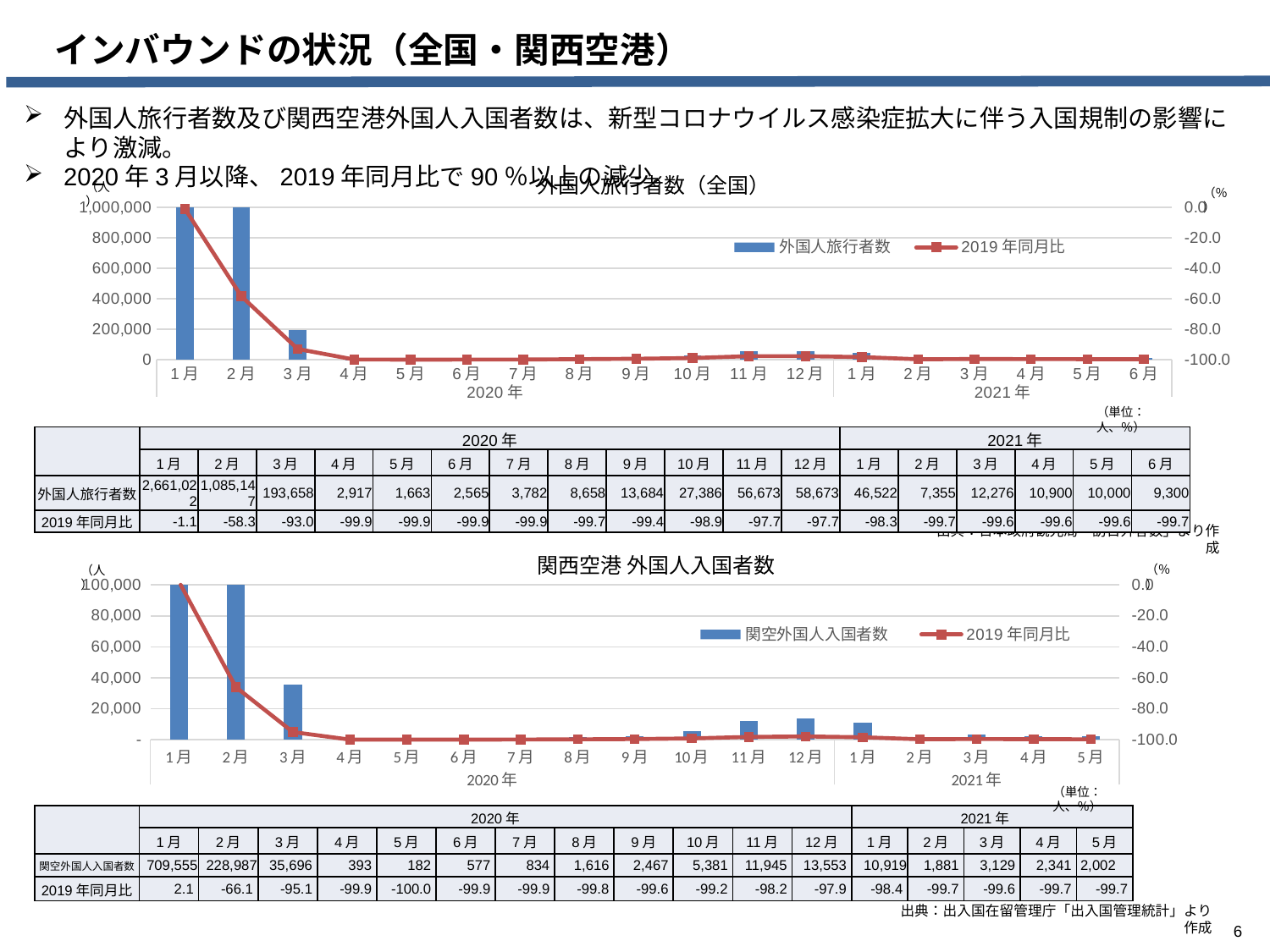

インバウンドの状況（全国・関西空港）
外国人旅行者数及び関西空港外国人入国者数は、新型コロナウイルス感染症拡大に伴う入国規制の影響により激減。
2020年3月以降、2019年同月比で90％以上の減少。
外国人旅行者数（全国）
（人）
（％）

### Chart

| Category | 外国人旅行者数 | 2019年同月比 |
|---|---|---|
| 1月 | 2661022.0 | -1.0529353123574339 |
| 2月 | 1085147.0 | -58.33284056272611 |
| 3月 | 193658.0 | -92.98375152528716 |
| 4月 | 2917.0 | -99.90033092047828 |
| 5月 | 1663.0 | -99.94003081759668 |
| 6月 | 2565.0 | -99.9109387678856 |
| 7月 | 3782.0 | -99.87356198488294 |
| 8月 | 8658.0 | -99.65644683973154 |
| 9月 | 13684.0 | -99.39794525279127 |
| 10月 | 27386.0 | -98.9030541126859 |
| 11月 | 56673.0 | -97.67854816788284 |
| 12月 | 58673.0 | -97.67759254619344 |
| 1月 | 46522.0 | -98.27013254929929 |
| 2月 | 7355.0 | -99.71758484549915 |
| 3月 | 12276.0 | -99.55523930704864 |
| 4月 | 10900.0 | -99.62756497539024 |
| 5月 | 10000.0 | -99.63939156702754 |
| 6月 | 9300.0 | -99.67708793034544 |
（単位：人、％）
|  | 2020年 |  |  |  |  |  |  |  |  |  |  |  | 2021年 |  |  |  |  |  |
| --- | --- | --- | --- | --- | --- | --- | --- | --- | --- | --- | --- | --- | --- | --- | --- | --- | --- | --- |
|  | 1月 | 2月 | 3月 | 4月 | 5月 | 6月 | 7月 | 8月 | 9月 | 10月 | 11月 | 12月 | 1月 | 2月 | 3月 | 4月 | 5月 | 6月 |
| 外国人旅行者数 | 2,661,022 | 1,085,147 | 193,658 | 2,917 | 1,663 | 2,565 | 3,782 | 8,658 | 13,684 | 27,386 | 56,673 | 58,673 | 46,522 | 7,355 | 12,276 | 10,900 | 10,000 | 9,300 |
| 2019年同月比 | -1.1 | -58.3 | -93.0 | -99.9 | -99.9 | -99.9 | -99.9 | -99.7 | -99.4 | -98.9 | -97.7 | -97.7 | -98.3 | -99.7 | -99.6 | -99.6 | -99.6 | -99.7 |
出典：日本政府観光局「訪日外客数」より作成
関西空港 外国人入国者数
（％）
（人）

### Chart

| Category | 関空外国人入国者数 | 2019年同月比 |
|---|---|---|
| 1月 | 709555.0 | 2.0804380414735277 |
| 2月 | 228987.0 | -66.06775572139009 |
| 3月 | 35696.0 | -95.08522649043095 |
| 4月 | 393.0 | -99.94857481579184 |
| 5月 | 182.0 | -99.97586971768895 |
| 6月 | 577.0 | -99.9246610399649 |
| 7月 | 834.0 | -99.89109271613982 |
| 8月 | 1616.0 | -99.75730342478509 |
| 9月 | 2467.0 | -99.58884292699837 |
| 10月 | 5381.0 | -99.17426645367314 |
| 11月 | 11945.0 | -98.21493684657274 |
| 12月 | 13553.0 | -97.89875643218052 |
| 1月 | 10919.0 | -98.42913332585233 |
| 2月 | 1881.0 | -99.72126561120035 |
| 3月 | 3129.0 | -99.56918628665841 |
| 4月 | 2341.0 | -99.69367339381354 |
| 5月 | 2002.0 | -99.7345668945785 |
（単位：人、％）
|  | 2020年 |  |  |  |  |  |  |  |  |  |  |  | 2021年 |  |  |  |  |
| --- | --- | --- | --- | --- | --- | --- | --- | --- | --- | --- | --- | --- | --- | --- | --- | --- | --- |
|  | 1月 | 2月 | 3月 | 4月 | 5月 | 6月 | 7月 | 8月 | 9月 | 10月 | 11月 | 12月 | 1月 | 2月 | 3月 | 4月 | 5月 |
| 関空外国人入国者数 | 709,555 | 228,987 | 35,696 | 393 | 182 | 577 | 834 | 1,616 | 2,467 | 5,381 | 11,945 | 13,553 | 10,919 | 1,881 | 3,129 | 2,341 | 2,002 |
| 2019年同月比 | 2.1 | -66.1 | -95.1 | -99.9 | -100.0 | -99.9 | -99.9 | -99.8 | -99.6 | -99.2 | -98.2 | -97.9 | -98.4 | -99.7 | -99.6 | -99.7 | -99.7 |
出典：出入国在留管理庁「出入国管理統計」より作成
6